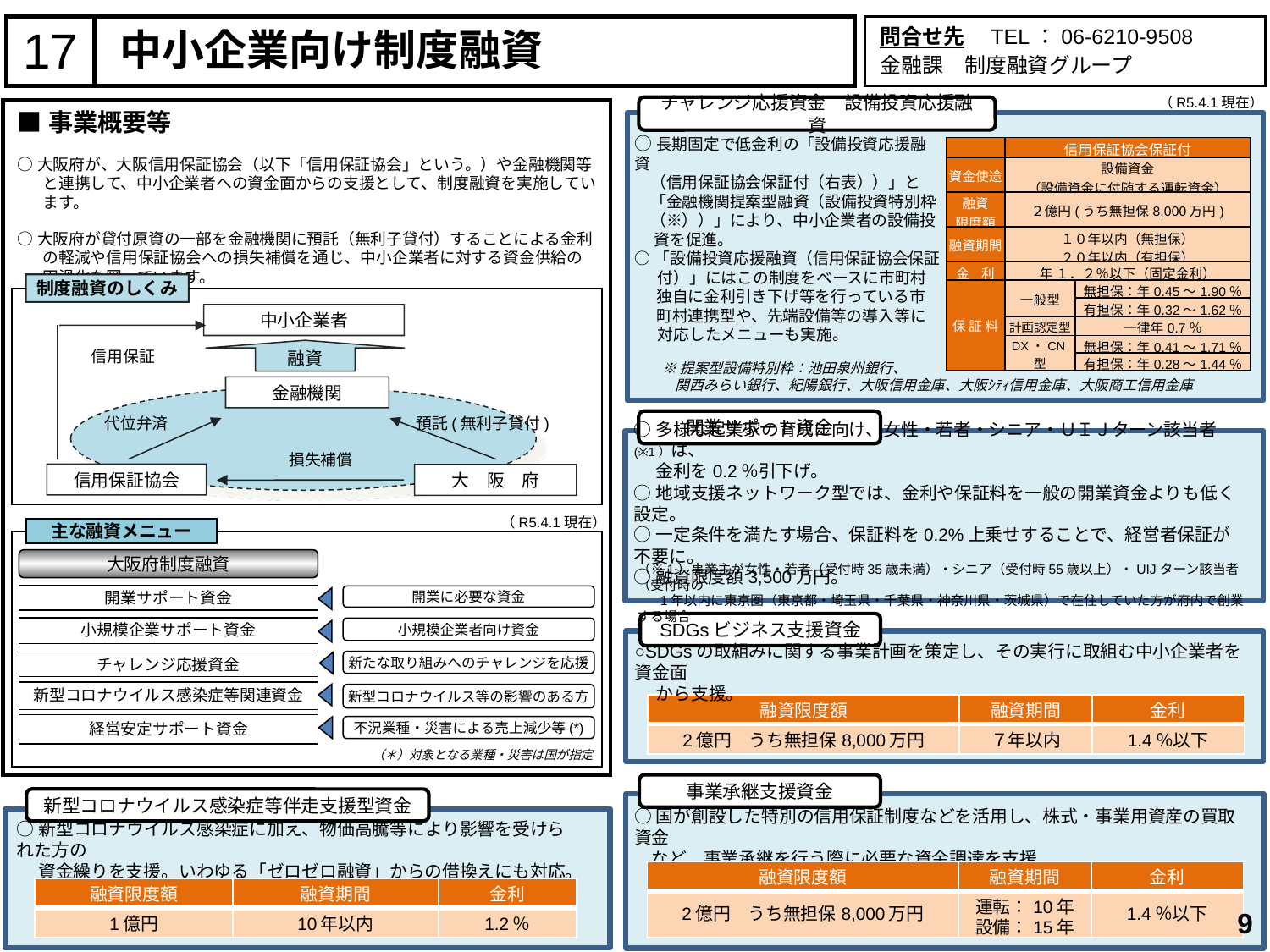

17
中小企業向け制度融資
問合せ先　TEL：06-6210-9508
金融課　制度融資グループ
（R5.4.1現在）
チャレンジ応援資金　設備投資応援融資
■事業概要等
○大阪府が、大阪信用保証協会（以下「信用保証協会」という。）や金融機関等と連携して、中小企業者への資金面からの支援として、制度融資を実施しています。
○大阪府が貸付原資の一部を金融機関に預託（無利子貸付）することによる金利の軽減や信用保証協会への損失補償を通じ、中小企業者に対する資金供給の円滑化を図っています。

|  | 信用保証協会保証付 |  |
| --- | --- | --- |
| 資金使途 | 設備資金 （設備資金に付随する運転資金） |  |
| 融資 限度額 | ２億円(うち無担保8,000万円) |  |
| 融資期間 | １０年以内（無担保） ２０年以内（有担保） |  |
| 金 利 | 年 １．２％以下（固定金利） |  |
| 保 証 料 | 一般型 | 無担保：年0.45～1.90％ |
|  |  | 有担保：年0.32～1.62％ |
|  | 計画認定型 | 一律年0.7％ |
|  | DX・CN型 | 無担保：年0.41～1.71％ |
|  |  | 有担保：年0.28～1.44％ |
○長期固定で低金利の「設備投資応援融資
　（信用保証協会保証付（右表））」と
　「金融機関提案型融資（設備投資特別枠
　（※））」により、中小企業者の設備投
　 資を促進。
○「設備投資応援融資（信用保証協会保証
　  付）」にはこの制度をベースに市町村
     独自に金利引き下げ等を行っている市
     町村連携型や、先端設備等の導入等に
　  対応したメニューも実施。
制度融資のしくみ
中小企業者

融資
信用保証
金融機関

代位弁済
預託(無利子貸付)

損失補償
信用保証協会
大　阪　府

※提案型設備特別枠：池田泉州銀行、
   関西みらい銀行、紀陽銀行、大阪信用金庫、大阪ｼﾃｨ信用金庫、大阪商工信用金庫
開業サポート資金

○多様な起業家の育成に向け、女性・若者・シニア・ＵＩＪターン該当者(※1）は、
　 金利を0.2％引下げ。
○地域支援ネットワーク型では、金利や保証料を一般の開業資金よりも低く設定。
○一定条件を満たす場合、保証料を0.2%上乗せすることで、経営者保証が不要に。
○融資限度額3,500万円。
（R5.4.1現在）
主な融資メニュー

大阪府制度融資
（※1）事業主が女性・若者（受付時35歳未満）・シニア（受付時55歳以上）・UIJターン該当者（受付時の
      1年以内に東京圏（東京都・埼玉県・千葉県・神奈川県・茨城県）で在住していた方が府内で創業する場合
開業サポート資金
開業に必要な資金

SDGsビジネス支援資金
小規模企業サポート資金
小規模企業者向け資金

○SDGsの取組みに関する事業計画を策定し、その実行に取組む中小企業者を資金面
　 から支援。
新たな取り組みへのチャレンジを応援
チャレンジ応援資金

新型コロナウイルス感染症等関連資金
新型コロナウイルス等の影響のある方

| 融資限度額 | 融資期間 | 金利 |
| --- | --- | --- |
| 2億円　うち無担保8,000万円 | ７年以内 | 1.4％以下 |
経営安定サポート資金
不況業種・災害による売上減少等(*)

（＊）対象となる業種・災害は国が指定

事業承継支援資金
新型コロナウイルス感染症等伴走支援型資金

○国が創設した特別の信用保証制度などを活用し、株式・事業用資産の買取資金
　など、事業承継を行う際に必要な資金調達を支援。

○新型コロナウイルス感染症に加え、物価高騰等により影響を受けられた方の
　 資金繰りを支援。いわゆる「ゼロゼロ融資」からの借換えにも対応。

| 融資限度額 | 融資期間 | 金利 |
| --- | --- | --- |
| 2億円　うち無担保8,000万円 | 運転：10年 設備：15年 | 1.4％以下 |
| 融資限度額 | 融資期間 | 金利 |
| --- | --- | --- |
| 1億円 | 10年以内 | 1.2％ |
9